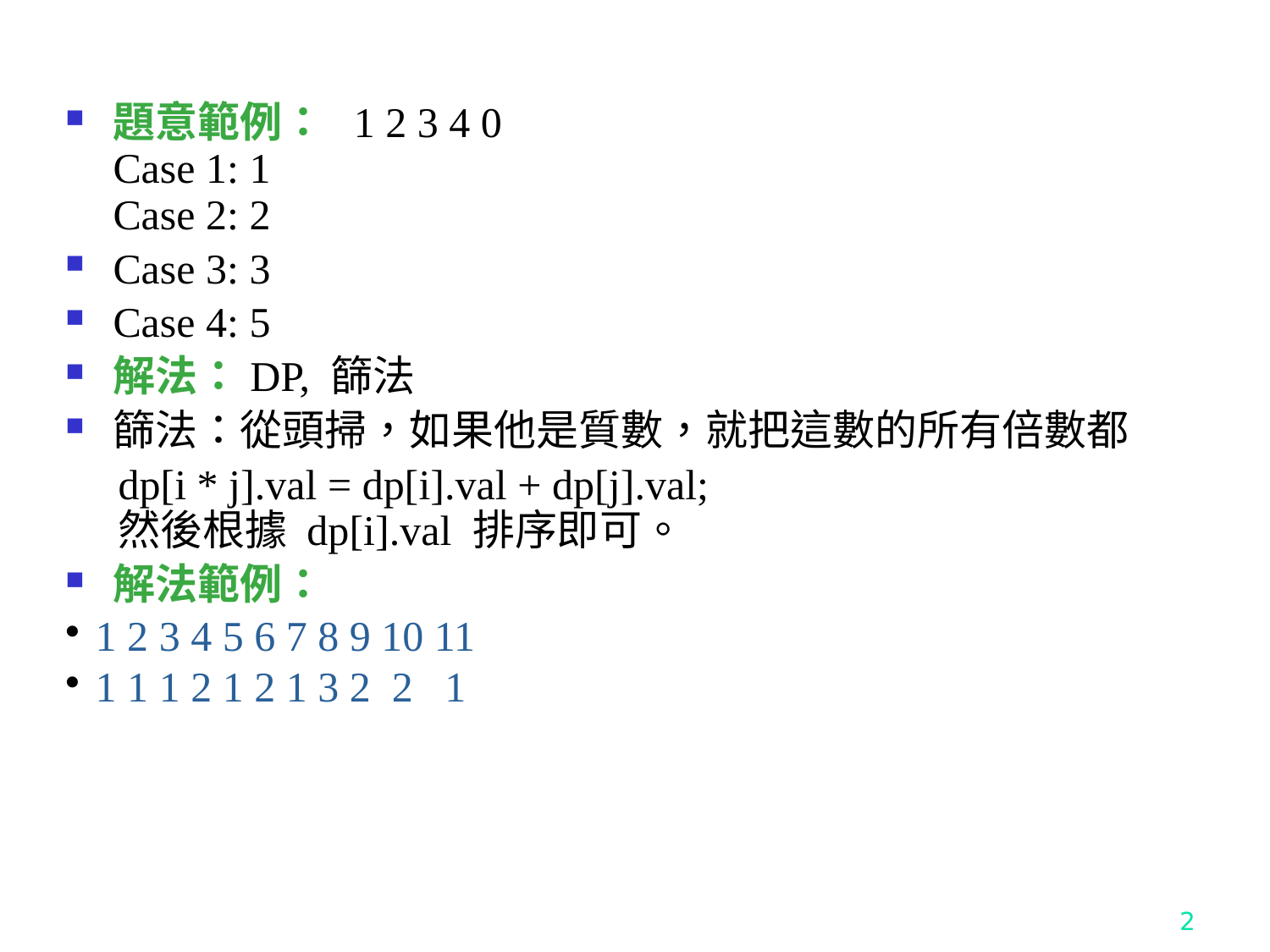

題意範例：  1 2 3 4 0
Case 1: 1
Case 2: 2
Case 3: 3
Case 4: 5
解法：DP, 篩法
篩法：從頭掃，如果他是質數，就把這數的所有倍數都
     dp[i * j].val = dp[i].val + dp[j].val;
    然後根據 dp[i].val 排序即可。
解法範例：
1 2 3 4 5 6 7 8 9 10 11
1 1 1 2 1 2 1 3 2  2   1

2